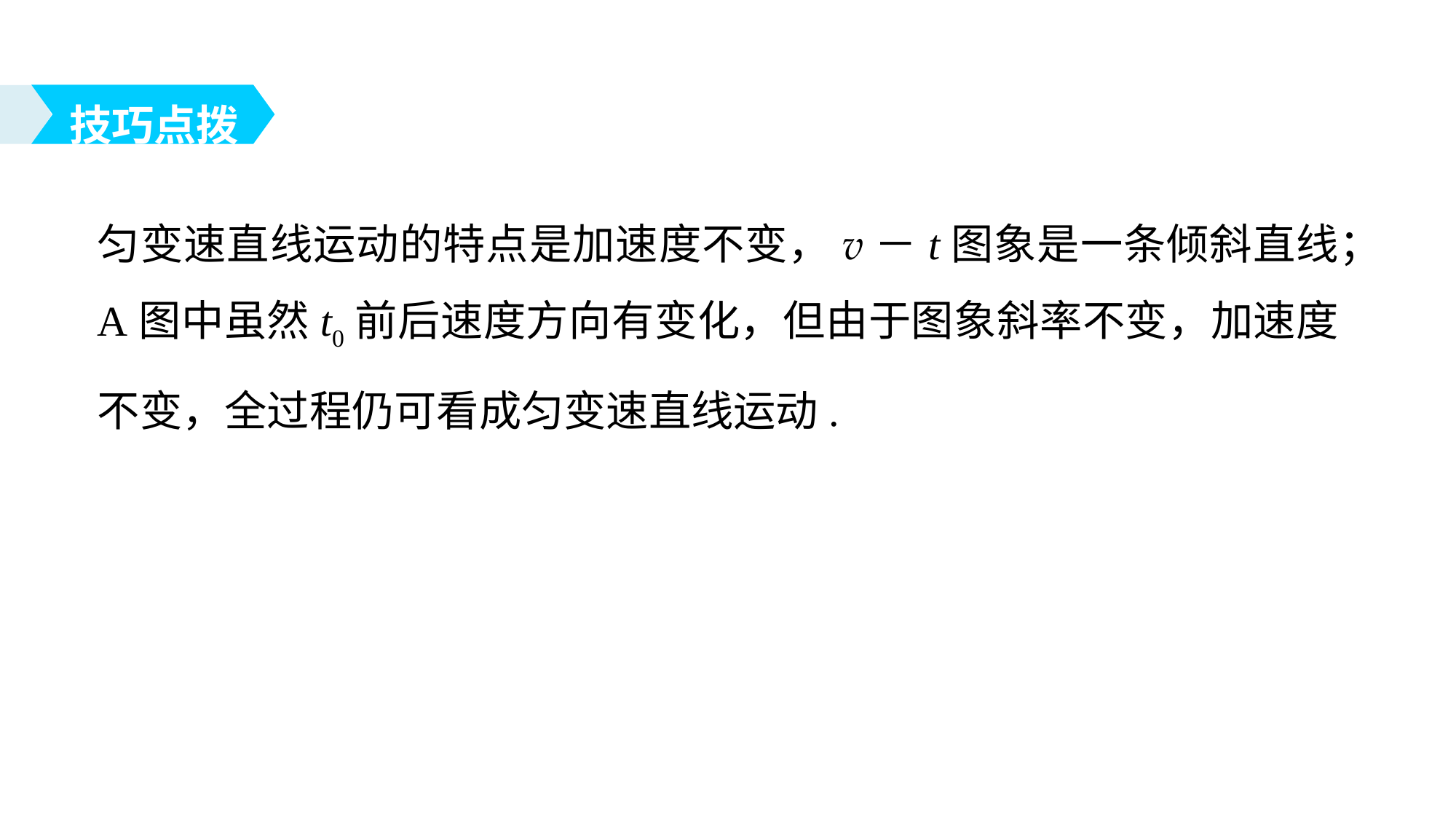

技巧点拨

匀变速直线运动的特点是加速度不变，v－t图象是一条倾斜直线；A图中虽然t0前后速度方向有变化，但由于图象斜率不变，加速度不变，全过程仍可看成匀变速直线运动.